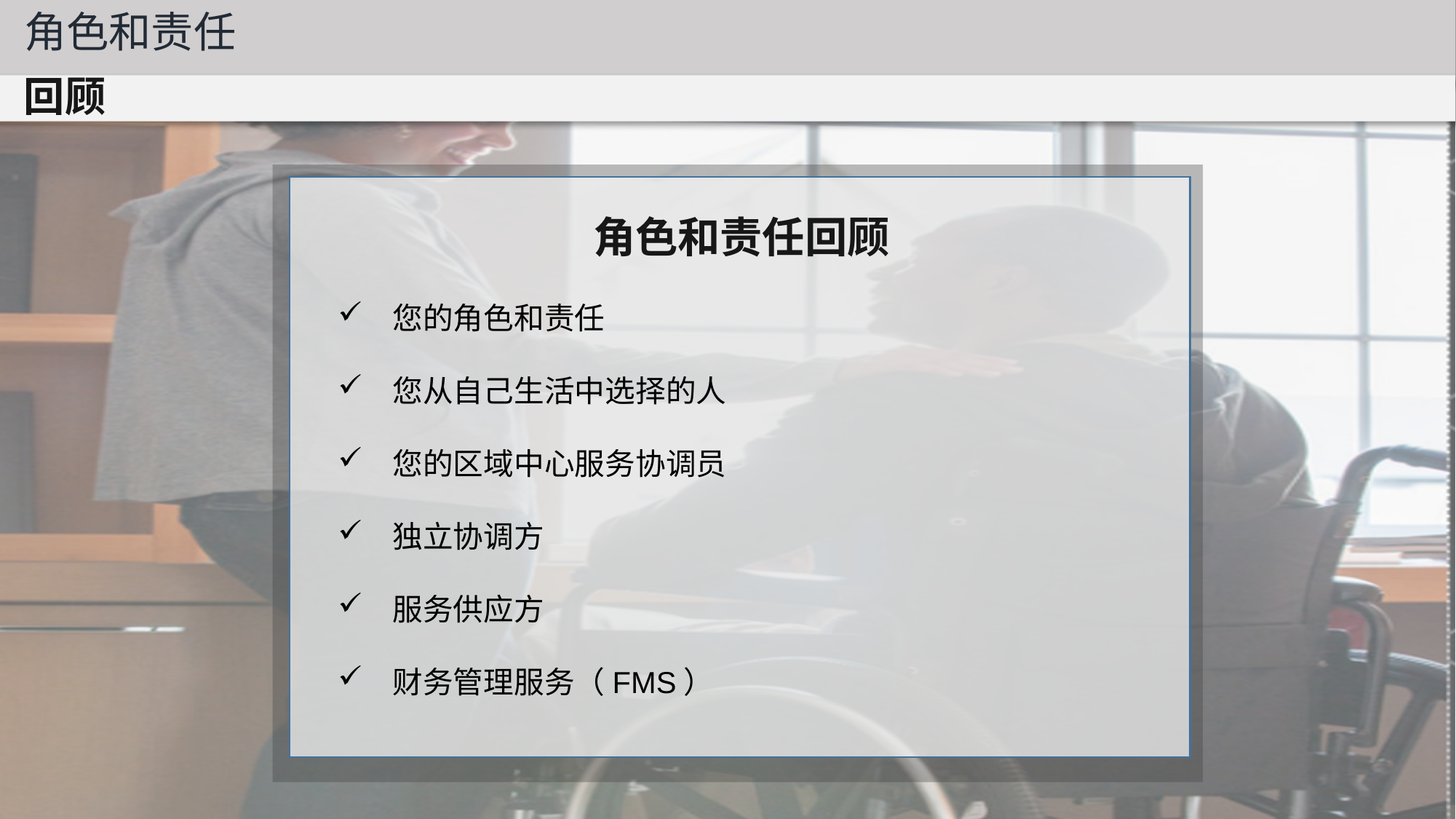

角色和责任
回顾

角色和责任回顾
您的角色和责任

您从自己生活中选择的人

您的区域中心服务协调员

独立协调方

服务供应方

财务管理服务（FMS）